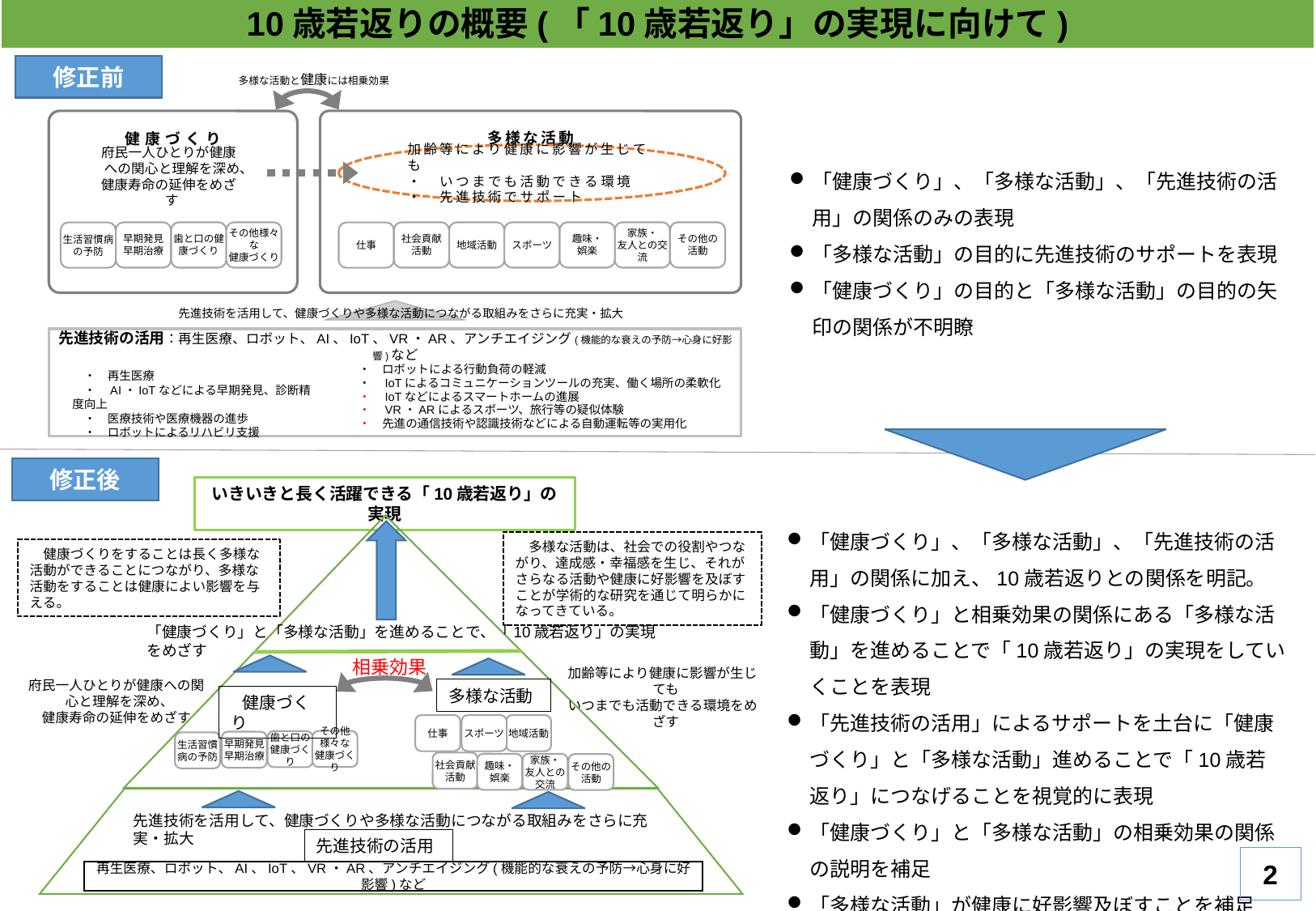

10歳若返りの概要(「10歳若返り」の実現に向けて)
修正前
多様な活動と健康には相乗効果

健康づくり
多様な活動
加齢等により健康に影響が生じても
・　いつまでも活動できる環境
・　先進技術でサポート
府民一人ひとりが健康への関心と理解を深め、
健康寿命の延伸をめざす
早期発見
早期治療
歯と口の健康づくり
その他様々な
健康づくり
社会貢献
活動
地域活動
スポーツ
趣味・
娯楽
家族・
友人との交流
その他の
活動
生活習慣病の予防
仕事
先進技術を活用して、健康づくりや多様な活動につながる取組みをさらに充実・拡大

先進技術の活用：再生医療、ロボット、AI、IoT、VR・AR、アンチエイジング(機能的な衰えの予防→心身に好影響)など
　・　ロボットによる行動負荷の軽減
　・　IoTによるコミュニケーションツールの充実、働く場所の柔軟化
　・　IoTなどによるスマートホームの進展
　・　VR・ARによるスポーツ、旅行等の疑似体験
　・　先進の通信技術や認識技術などによる自動運転等の実用化
　・　再生医療
　・　AI・IoTなどによる早期発見、診断精度向上
　・　医療技術や医療機器の進歩
　・　ロボットによるリハビリ支援
「健康づくり」、「多様な活動」、「先進技術の活用」の関係のみの表現
「多様な活動」の目的に先進技術のサポートを表現
「健康づくり」の目的と「多様な活動」の目的の矢印の関係が不明瞭

修正後
いきいきと長く活躍できる「10歳若返り」の実現

　多様な活動は、社会での役割やつながり、達成感・幸福感を生じ、それがさらなる活動や健康に好影響を及ぼすことが学術的な研究を通じて明らかになってきている。
　健康づくりをすることは長く多様な活動ができることにつながり、多様な活動をすることは健康によい影響を与える。
「健康づくり」と「多様な活動」を進めることで、「10歳若返り」の実現をめざす
相乗効果

加齢等により健康に影響が生じても
いつまでも活動できる環境をめざす
多様な活動
府民一人ひとりが健康への関心と理解を深め、
健康寿命の延伸をめざす
  健康づくり
地域活動
仕事
スポーツ
その他様々な
健康づくり
歯と口の健康づくり
早期発見
早期治療
生活習慣病の予防
社会貢献
活動
趣味・
娯楽
家族・
友人との交流
その他の
活動

先進技術を活用して、健康づくりや多様な活動につながる取組みをさらに充実・拡大
先進技術の活用
再生医療、ロボット、AI、IoT、VR・AR、アンチエイジング(機能的な衰えの予防→心身に好影響)など
「健康づくり」、「多様な活動」、「先進技術の活用」の関係に加え、10歳若返りとの関係を明記。
「健康づくり」と相乗効果の関係にある「多様な活動」を進めることで「10歳若返り」の実現をしていくことを表現
「先進技術の活用」によるサポートを土台に「健康づくり」と「多様な活動」進めることで「10歳若返り」につなげることを視覚的に表現
「健康づくり」と「多様な活動」の相乗効果の関係の説明を補足
「多様な活動」が健康に好影響及ぼすことを補足
2